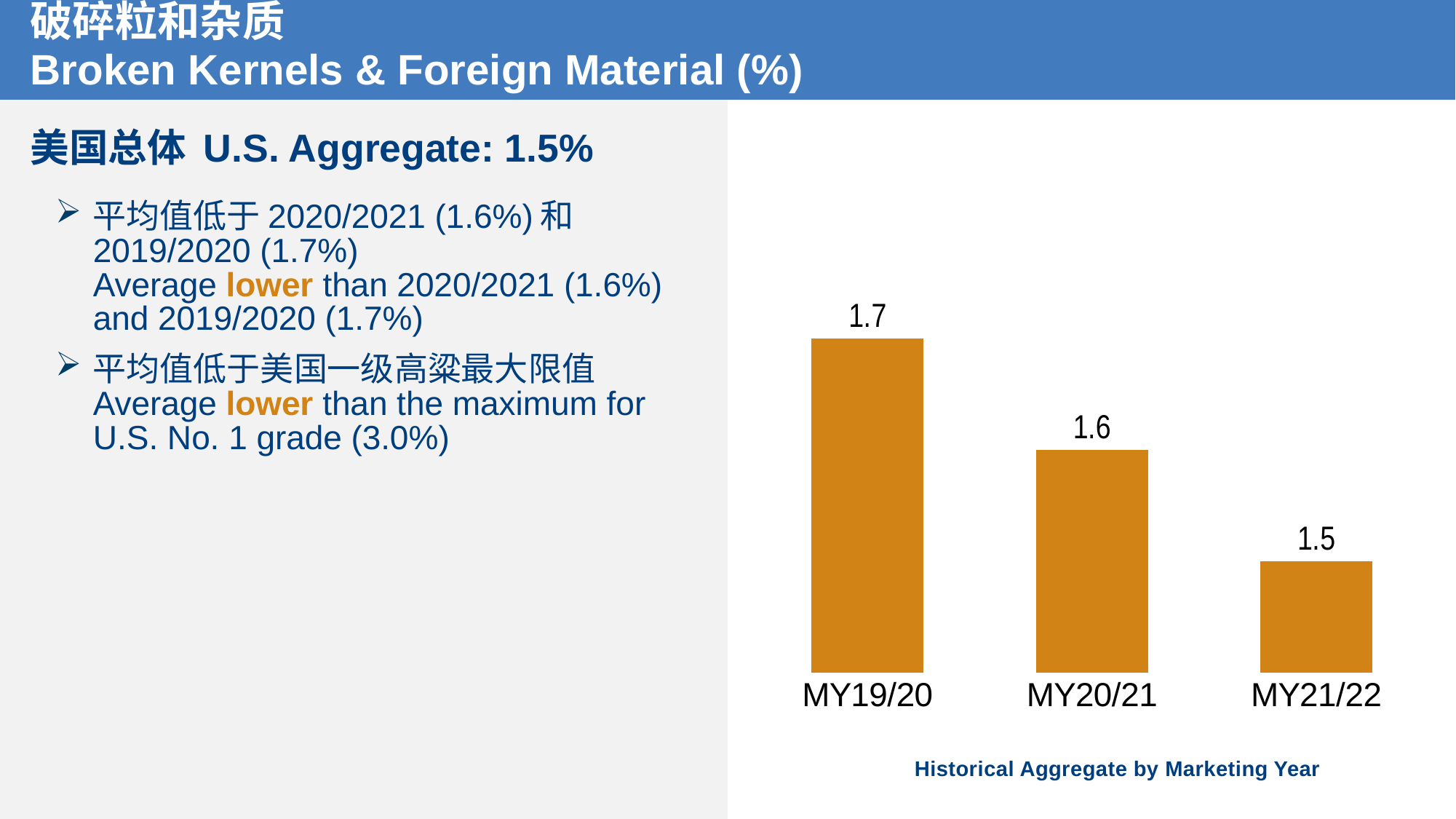

# 破碎粒和杂质 Broken Kernels & Foreign Material (%)

### Chart

| Category | BNFM (%) |
|---|---|
| MY19/20 | 1.7 |
| MY20/21 | 1.6 |
| MY21/22 | 1.5 |
美国总体 U.S. Aggregate: 1.5%

平均值低于2020/2021 (1.6%)和 2019/2020 (1.7%)
Average lower than 2020/2021 (1.6%) and 2019/2020 (1.7%)
平均值低于美国一级高粱最大限值
Average lower than the maximum for U.S. No. 1 grade (3.0%)